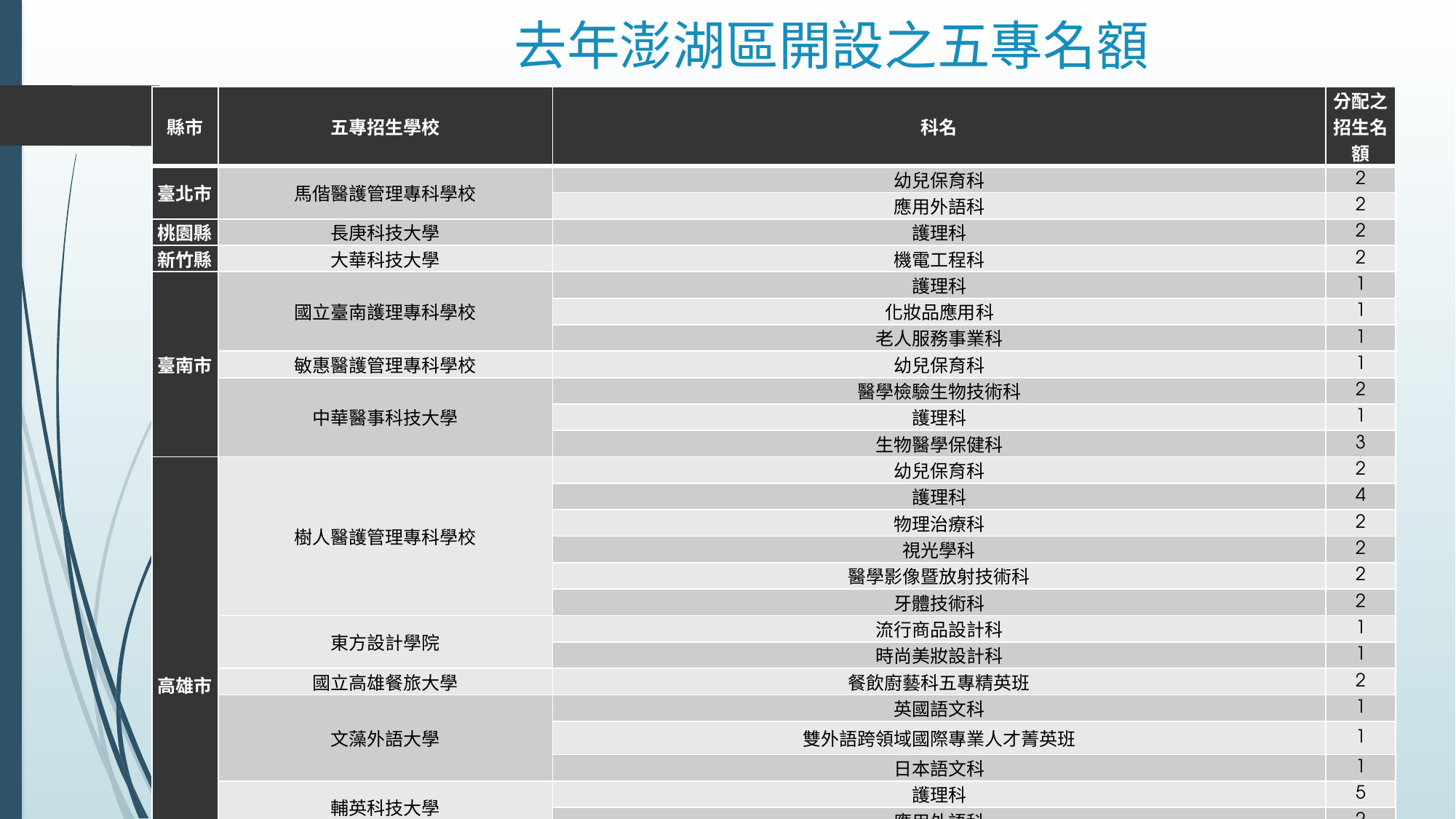

# 去年澎湖區開設之五專名額
| 縣市 | 五專招生學校 | 科名 | 分配之招生名額 |
| --- | --- | --- | --- |
| 臺北市 | 馬偕醫護管理專科學校 | 幼兒保育科 | 2 |
|  |  | 應用外語科 | 2 |
| 桃園縣 | 長庚科技大學 | 護理科 | 2 |
| 新竹縣 | 大華科技大學 | 機電工程科 | 2 |
| 臺南市 | 國立臺南護理專科學校 | 護理科 | 1 |
|  |  | 化妝品應用科 | 1 |
|  |  | 老人服務事業科 | 1 |
|  | 敏惠醫護管理專科學校 | 幼兒保育科 | 1 |
|  | 中華醫事科技大學 | 醫學檢驗生物技術科 | 2 |
|  |  | 護理科 | 1 |
|  |  | 生物醫學保健科 | 3 |
| 高雄市 | 樹人醫護管理專科學校 | 幼兒保育科 | 2 |
|  |  | 護理科 | 4 |
|  |  | 物理治療科 | 2 |
|  |  | 視光學科 | 2 |
|  |  | 醫學影像暨放射技術科 | 2 |
|  |  | 牙體技術科 | 2 |
|  | 東方設計學院 | 流行商品設計科 | 1 |
|  |  | 時尚美妝設計科 | 1 |
|  | 國立高雄餐旅大學 | 餐飲廚藝科五專精英班 | 2 |
|  | 文藻外語大學 | 英國語文科 | 1 |
|  |  | 雙外語跨領域國際專業人才菁英班 | 1 |
|  |  | 日本語文科 | 1 |
|  | 輔英科技大學 | 護理科 | 5 |
|  |  | 應用外語科 | 2 |
|  | 和春技術學院 | 電機工程科 | 6 |
|  |  | 資訊管理科 | 6 |
|  |  | 商品設計科 | 6 |
| 屏東縣 | 美和科技大學 | 護理科 | 2 |
|  |  | 美容科 | 2 |